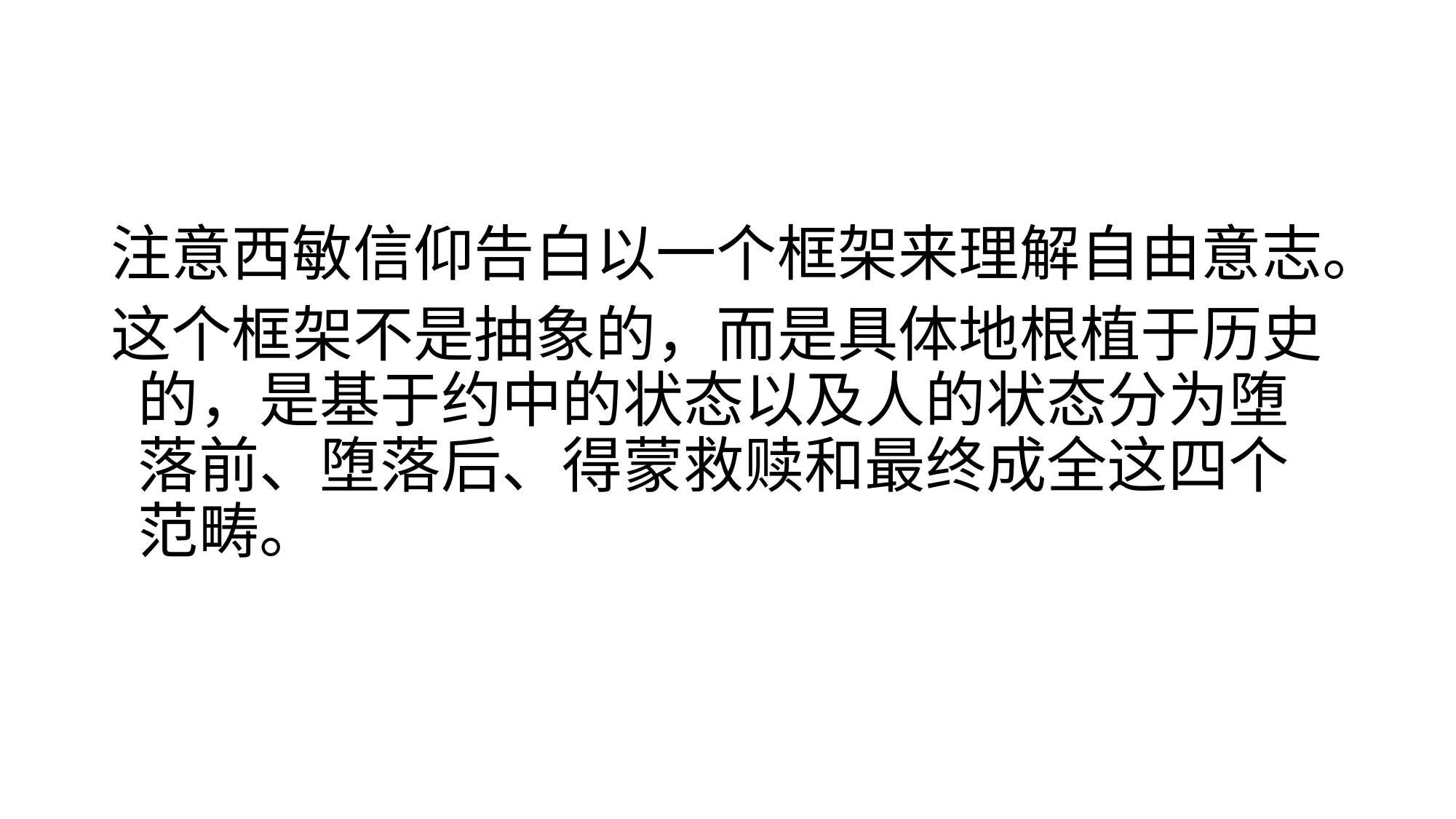

#
注意西敏信仰告白以一个框架来理解自由意志。
这个框架不是抽象的，而是具体地根植于历史的，是基于约中的状态以及人的状态分为堕落前、堕落后、得蒙救赎和最终成全这四个范畴。